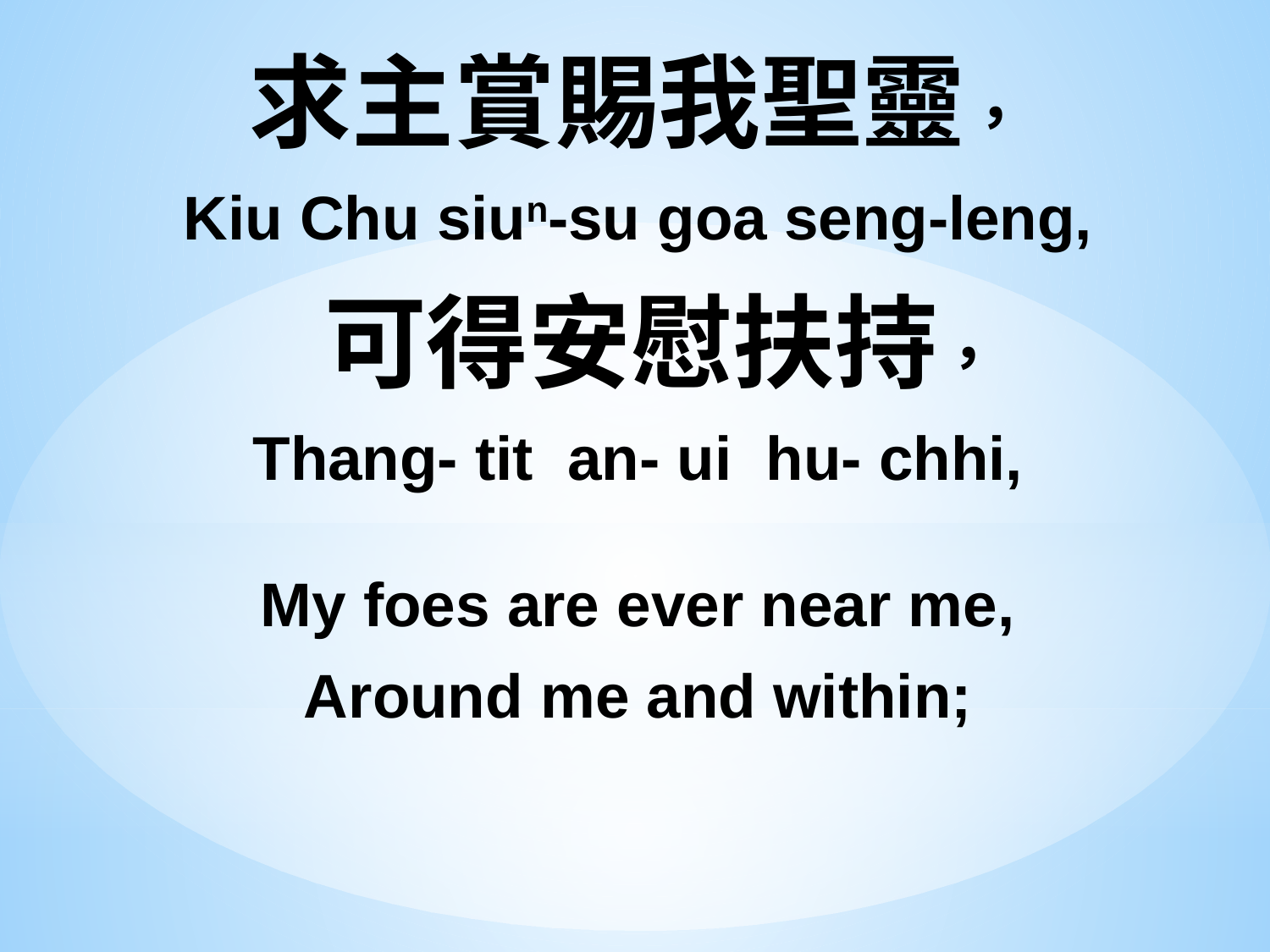

求主賞賜我聖靈，
Kiu Chu siun-su goa seng-leng,
 可得安慰扶持，
Thang- tit  an- ui  hu- chhi,

My foes are ever near me,
Around me and within;